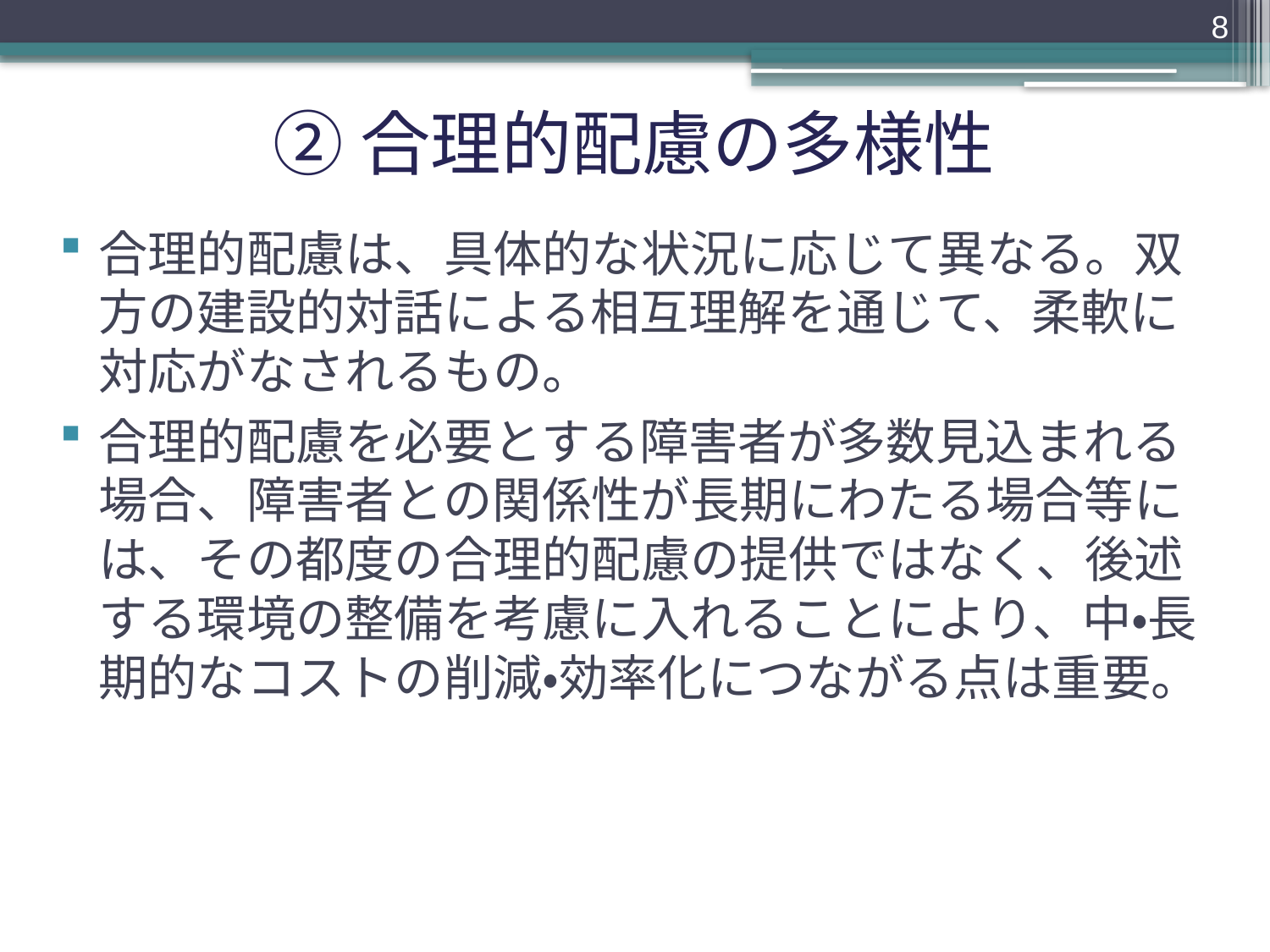

8
# ②合理的配慮の多様性
合理的配慮は、具体的な状況に応じて異なる。双方の建設的対話による相互理解を通じて、柔軟に対応がなされるもの。
合理的配慮を必要とする障害者が多数見込まれる場合、障害者との関係性が長期にわたる場合等には、その都度の合理的配慮の提供ではなく、後述する環境の整備を考慮に入れることにより、中・長期的なコストの削減・効率化につながる点は重要。